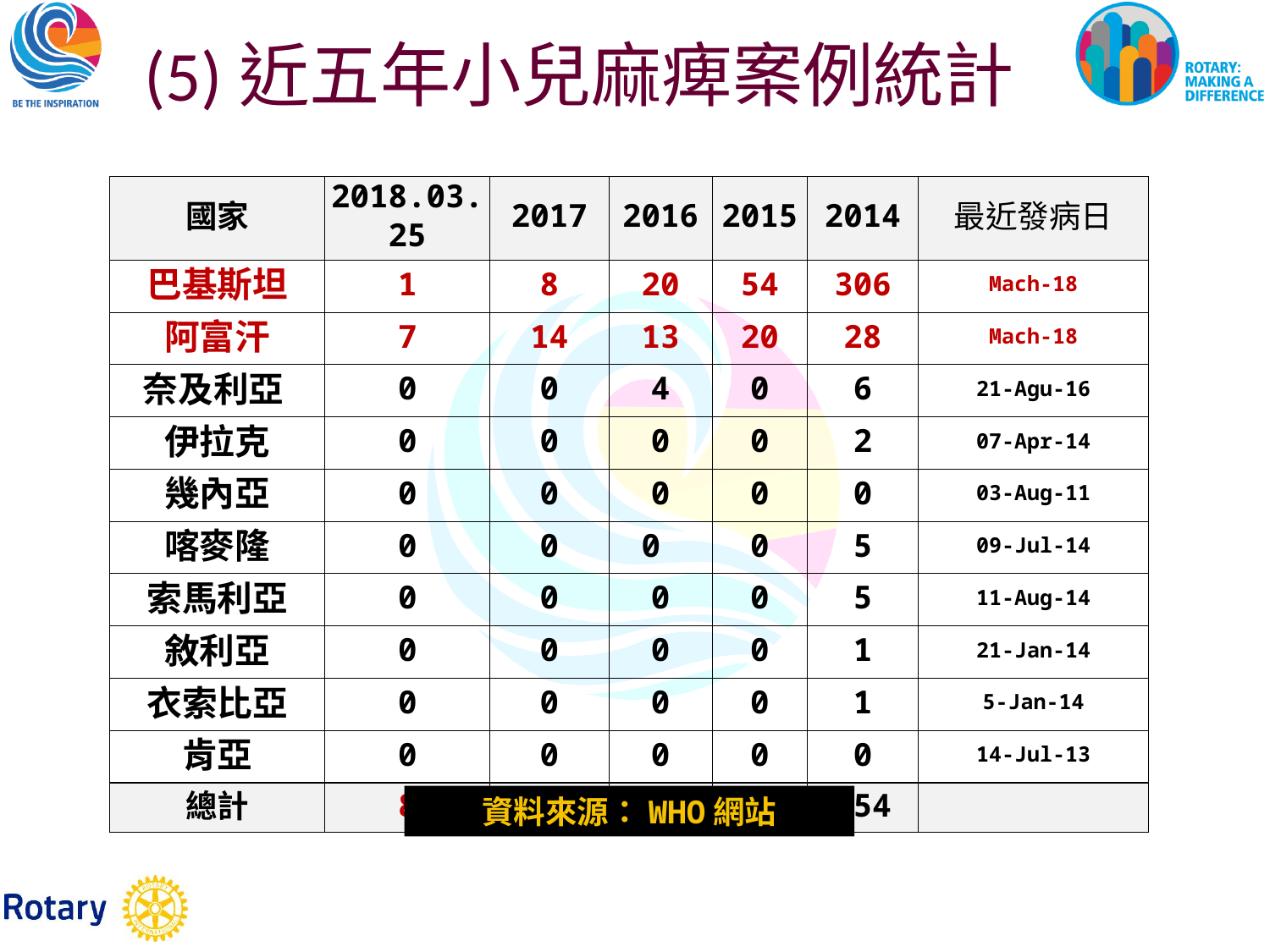

(5)近五年小兒麻痺案例統計

| 國家 | 2018.03.25 | 2017 | 2016 | 2015 | 2014 | 最近發病日 |
| --- | --- | --- | --- | --- | --- | --- |
| 巴基斯坦 | 1 | 8 | 20 | 54 | 306 | Mach-18 |
| 阿富汗 | 7 | 14 | 13 | 20 | 28 | Mach-18 |
| 奈及利亞 | 0 | 0 | 4 | 0 | 6 | 21-Agu-16 |
| 伊拉克 | 0 | 0 | 0 | 0 | 2 | 07-Apr-14 |
| 幾內亞 | 0 | 0 | 0 | 0 | 0 | 03-Aug-11 |
| 喀麥隆 | 0 | 0 | 0 | 0 | 5 | 09-Jul-14 |
| 索馬利亞 | 0 | 0 | 0 | 0 | 5 | 11-Aug-14 |
| 敘利亞 | 0 | 0 | 0 | 0 | 1 | 21-Jan-14 |
| 衣索比亞 | 0 | 0 | 0 | 0 | 1 | 5-Jan-14 |
| 肯亞 | 0 | 0 | 0 | 0 | 0 | 14-Jul-13 |
| 總計 | 8 | 22 | 37 | 74 | 354 |  |
資料來源：WHO網站